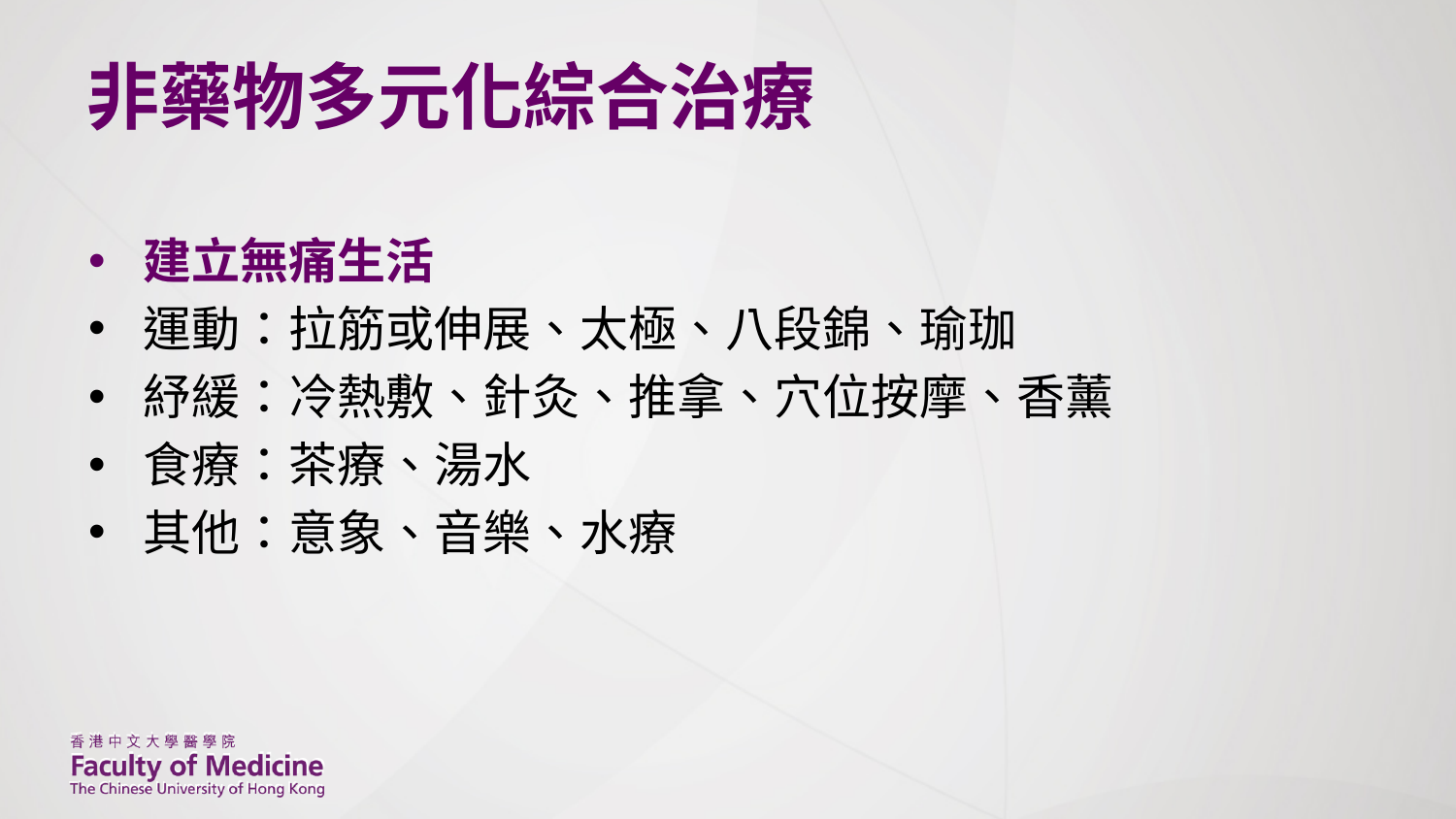

# 非藥物多元化綜合治療
建立無痛生活
運動：拉筋或伸展、太極、八段錦、瑜珈
紓緩：冷熱敷、針灸、推拿、穴位按摩、香薰
食療：茶療、湯水
其他：意象、音樂、水療